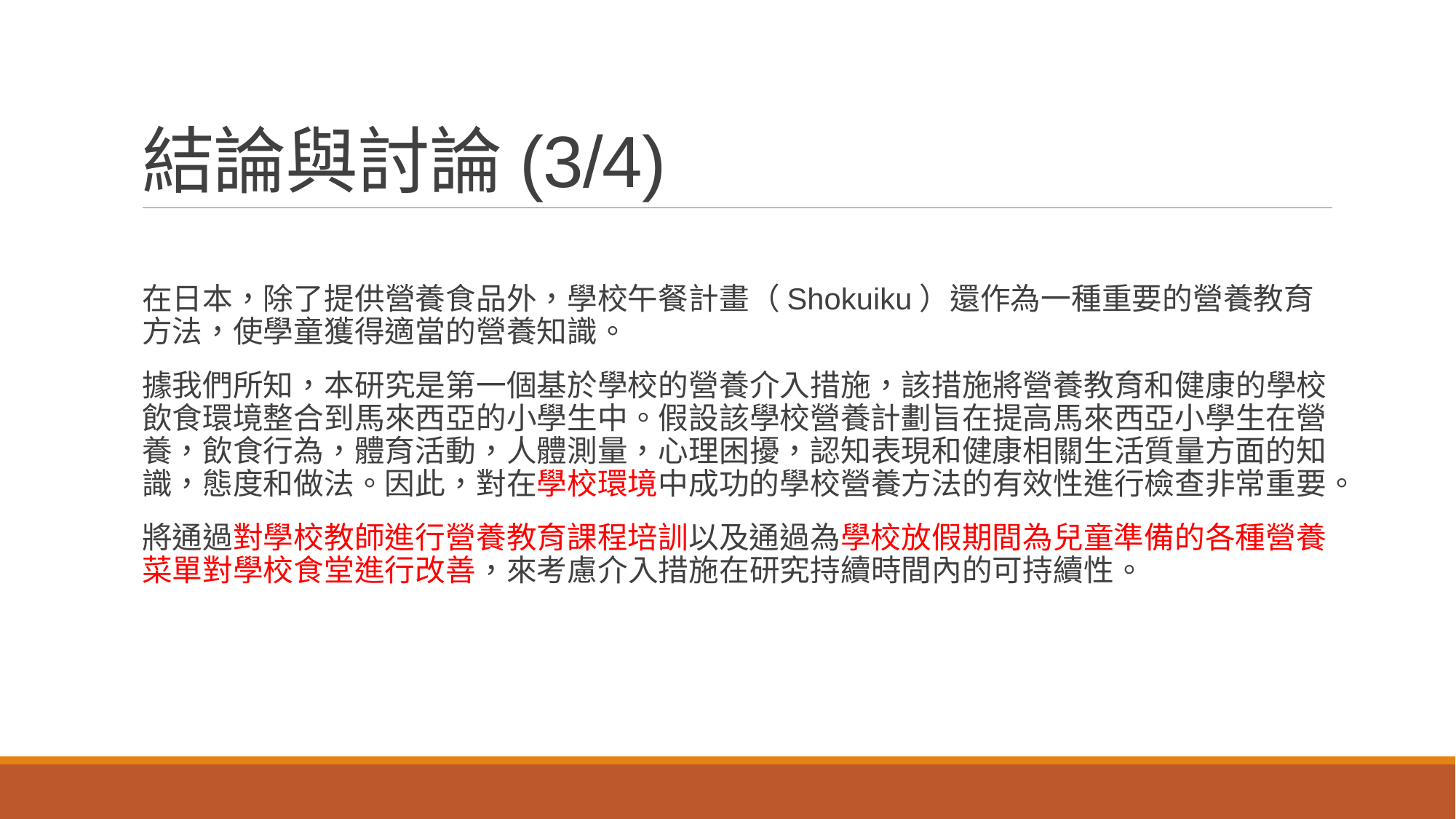

# 結論與討論(3/4)

在日本，除了提供營養食品外，學校午餐計畫（Shokuiku）還作為一種重要的營養教育方法，使學童獲得適當的營養知識。
據我們所知，本研究是第一個基於學校的營養介入措施，該措施將營養教育和健康的學校飲食環境整合到馬來西亞的小學生中。假設該學校營養計劃旨在提高馬來西亞小學生在營養，飲食行為，體育活動，人體測量，心理困擾，認知表現和健康相關生活質量方面的知識，態度和做法。因此，對在學校環境中成功的學校營養方法的有效性進行檢查非常重要。
將通過對學校教師進行營養教育課程培訓以及通過為學校放假期間為兒童準備的各種營養菜單對學校食堂進行改善，來考慮介入措施在研究持續時間內的可持續性。